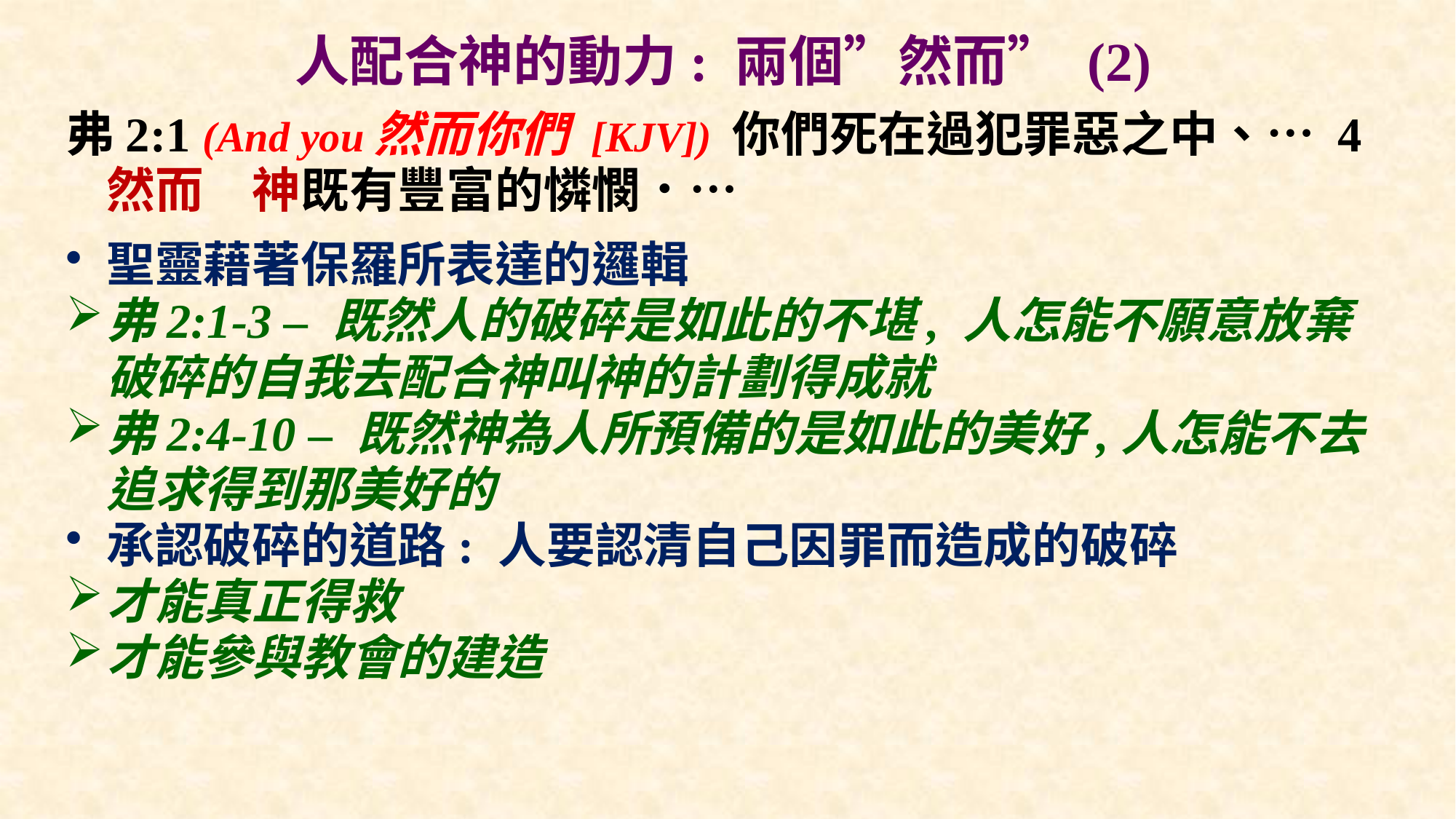

# 人配合神的動力: 兩個”然而” (2)
弗2:1 (And you然而你們 [KJV]) 你們死在過犯罪惡之中、… 4 然而　神既有豐富的憐憫．…
聖靈藉著保羅所表達的邏輯
弗2:1-3 – 既然人的破碎是如此的不堪, 人怎能不願意放棄破碎的自我去配合神叫神的計劃得成就
弗2:4-10 – 既然神為人所預備的是如此的美好,人怎能不去追求得到那美好的
承認破碎的道路: 人要認清自己因罪而造成的破碎
才能真正得救
才能參與教會的建造